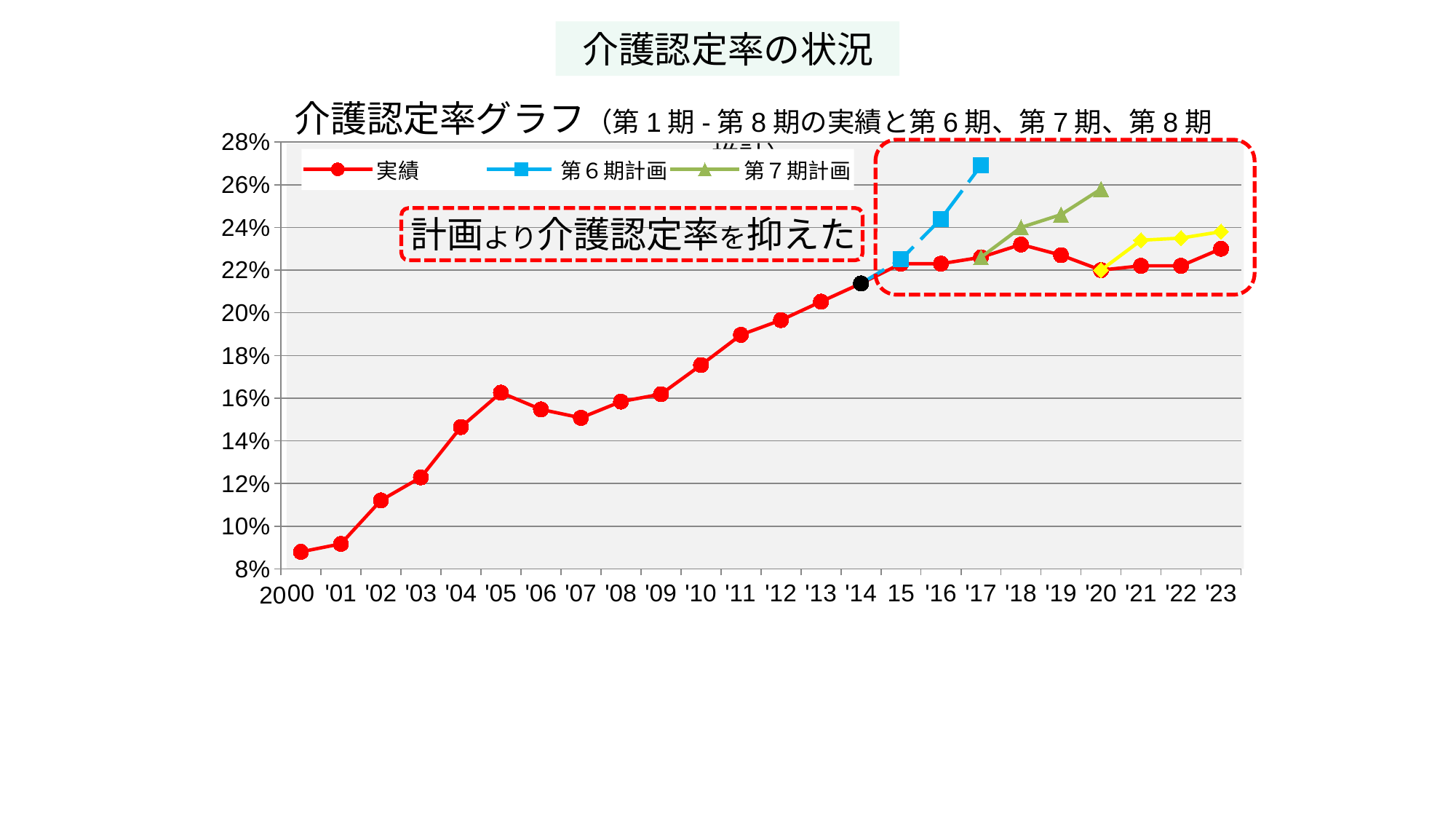

介護認定率の状況
介護認定率グラフ（第1期-第8期の実績と第6期、第7期、第8期推計）

### Chart

| Category | 実績 | 第６期計画 | 第７期計画 | 第８期計画 |
|---|---|---|---|---|
| 00 | 0.088 | None | None | None |
| '01 | 0.09174311926605505 | None | None | None |
| '02 | 0.11211832061068702 | None | None | None |
| '03 | 0.12289966394623139 | None | None | None |
| '04 | 0.1464354527938343 | None | None | None |
| '05 | 0.1626095423563778 | None | None | None |
| '06 | 0.1547207118141374 | None | None | None |
| '07 | 0.1507738392411383 | None | None | None |
| '08 | 0.15839126117179742 | None | None | None |
| '09 | 0.1618669314796425 | None | None | None |
| '10 | 0.17552657973921765 | None | None | None |
| '11 | 0.18968133535660092 | None | None | None |
| '12 | 0.19658119658119658 | None | None | None |
| '13 | 0.20521826392373307 | None | None | None |
| '14 | 0.21374811841445057 | 0.21374811841445057 | None | None |
| 15 | 0.223 | 0.225 | None | None |
| '16 | 0.223 | 0.244 | None | None |
| '17 | 0.226 | 0.269 | 0.226 | None |
| '18 | 0.232 | None | 0.24 | None |
| '19 | 0.227 | None | 0.246 | None |
| '20 | 0.22 | None | 0.258 | 0.22 |
| '21 | 0.222 | None | None | 0.234 |
| '22 | 0.222 | None | None | 0.235 |
| '23 | 0.23 | None | None | 0.238 |

計画より介護認定率を抑えた

20